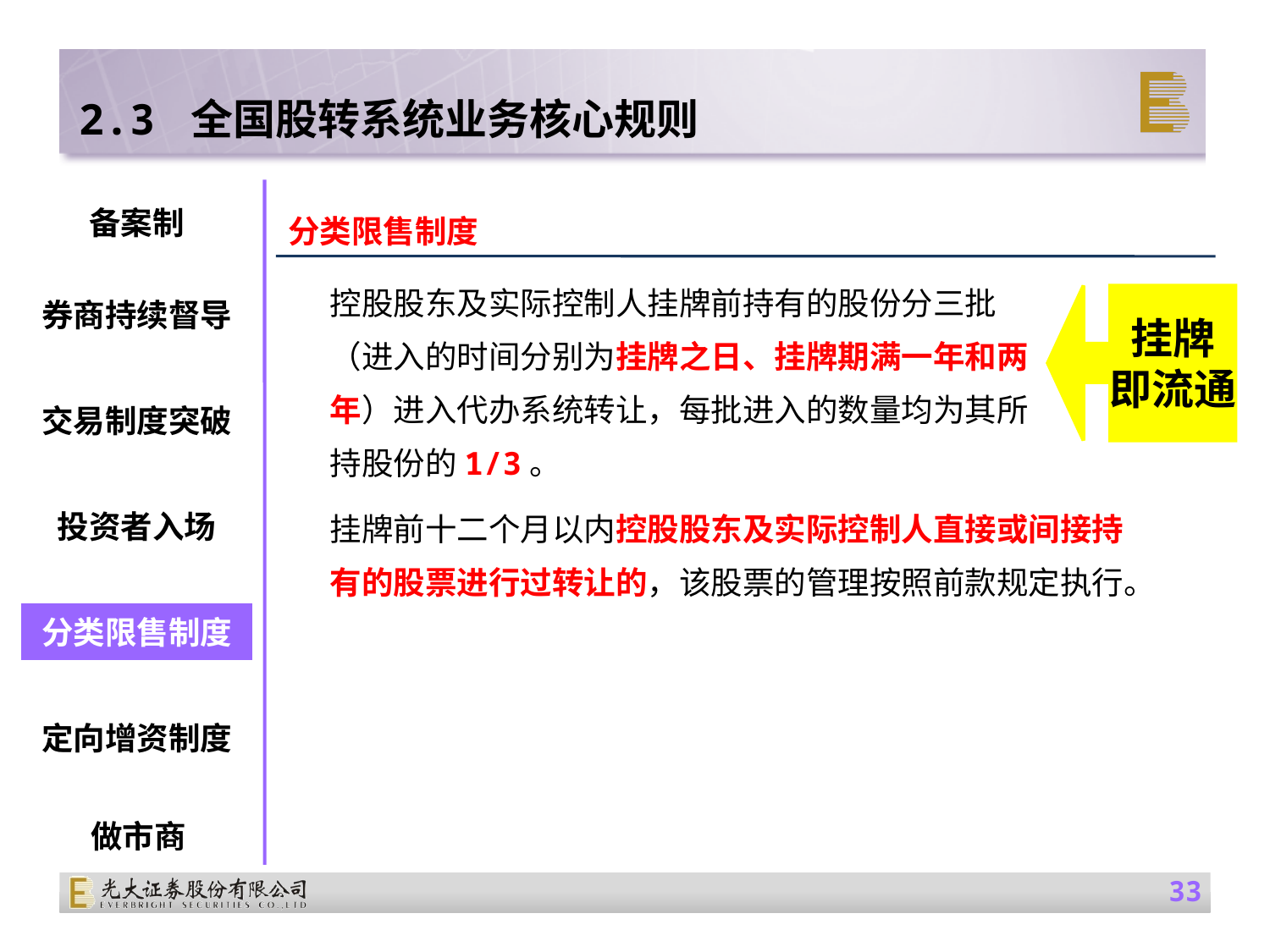

2.3 全国股转系统业务核心规则

备案制
分类限售制度

控股股东及实际控制人挂牌前持有的股份分三批（进入的时间分别为挂牌之日、挂牌期满一年和两年）进入代办系统转让，每批进入的数量均为其所持股份的1/3。

券商持续督导
挂牌
即流通
交易制度突破

挂牌前十二个月以内控股股东及实际控制人直接或间接持有的股票进行过转让的，该股票的管理按照前款规定执行。
投资者入场
分类限售制度
定向增资制度
做市商
33